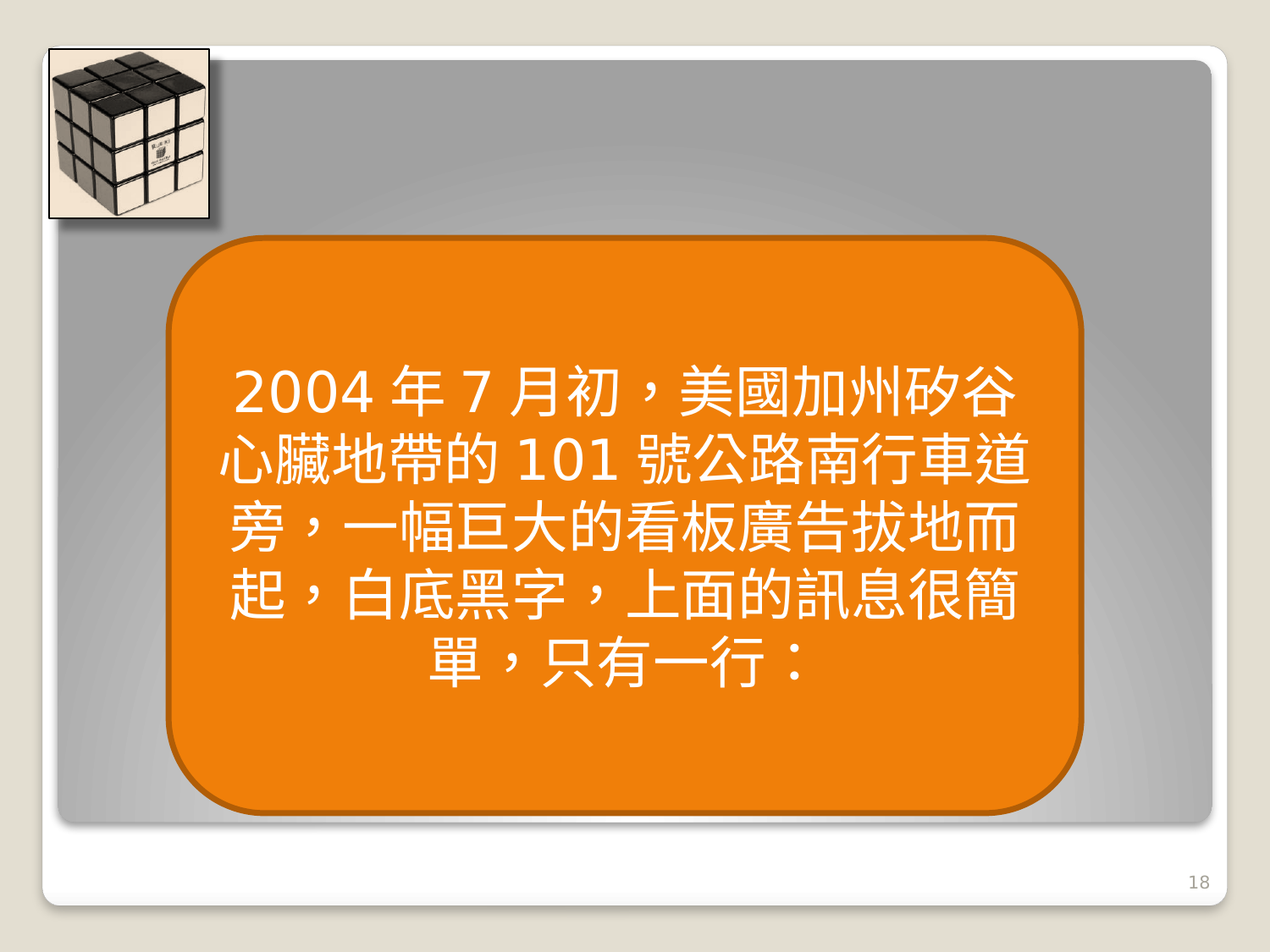

#

2004年7月初，美國加州矽谷心臟地帶的101號公路南行車道旁，一幅巨大的看板廣告拔地而起，白底黑字，上面的訊息很簡單，只有一行：
18